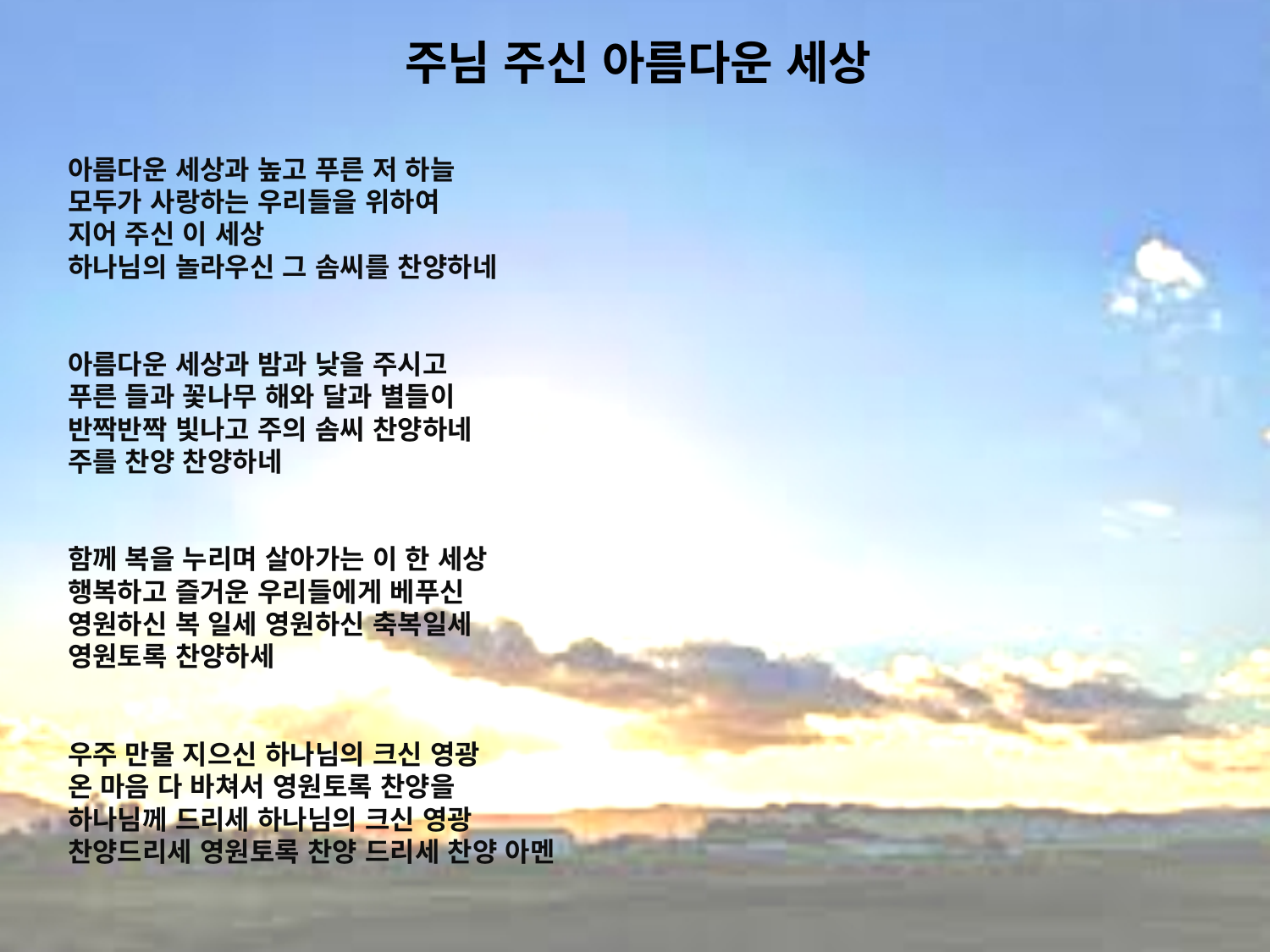

# 주님 주신 아름다운 세상
아름다운 세상과 높고 푸른 저 하늘
모두가 사랑하는 우리들을 위하여
지어 주신 이 세상
하나님의 놀라우신 그 솜씨를 찬양하네
아름다운 세상과 밤과 낮을 주시고
푸른 들과 꽃나무 해와 달과 별들이
반짝반짝 빛나고 주의 솜씨 찬양하네
주를 찬양 찬양하네
함께 복을 누리며 살아가는 이 한 세상
행복하고 즐거운 우리들에게 베푸신
영원하신 복 일세 영원하신 축복일세
영원토록 찬양하세
우주 만물 지으신 하나님의 크신 영광
온 마음 다 바쳐서 영원토록 찬양을
하나님께 드리세 하나님의 크신 영광
찬양드리세 영원토록 찬양 드리세 찬양 아멘